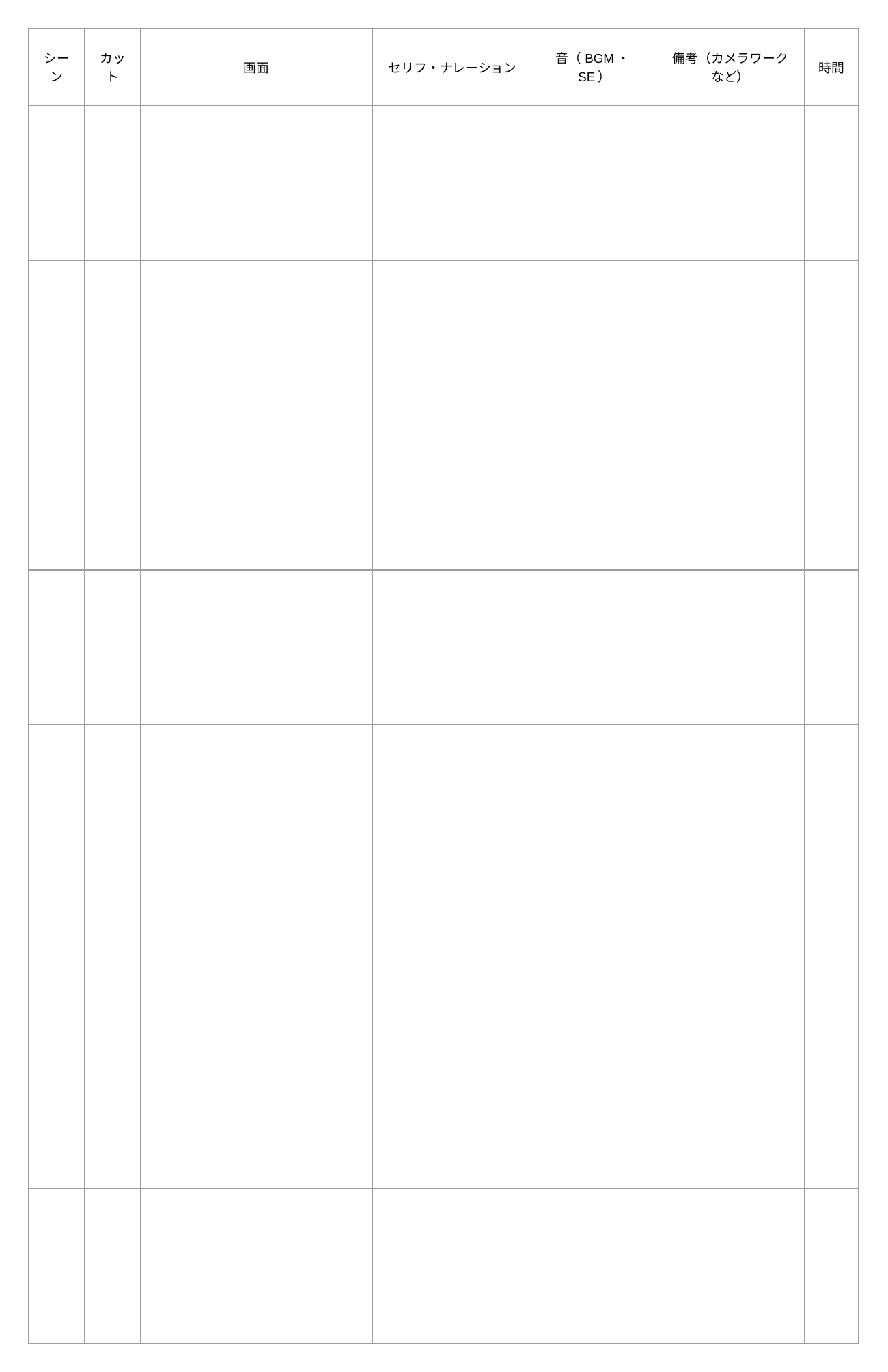

| シーン | カット | 画面 | セリフ・ナレーション | 音（BGM・SE） | 備考（カメラワークなど） | 時間 |
| --- | --- | --- | --- | --- | --- | --- |
|  |  |  |  |  |  |  |
|  |  |  |  |  |  |  |
|  |  |  |  |  |  |  |
|  |  |  |  |  |  |  |
|  |  |  |  |  |  |  |
|  |  |  |  |  |  |  |
|  |  |  |  |  |  |  |
|  |  |  |  |  |  |  |